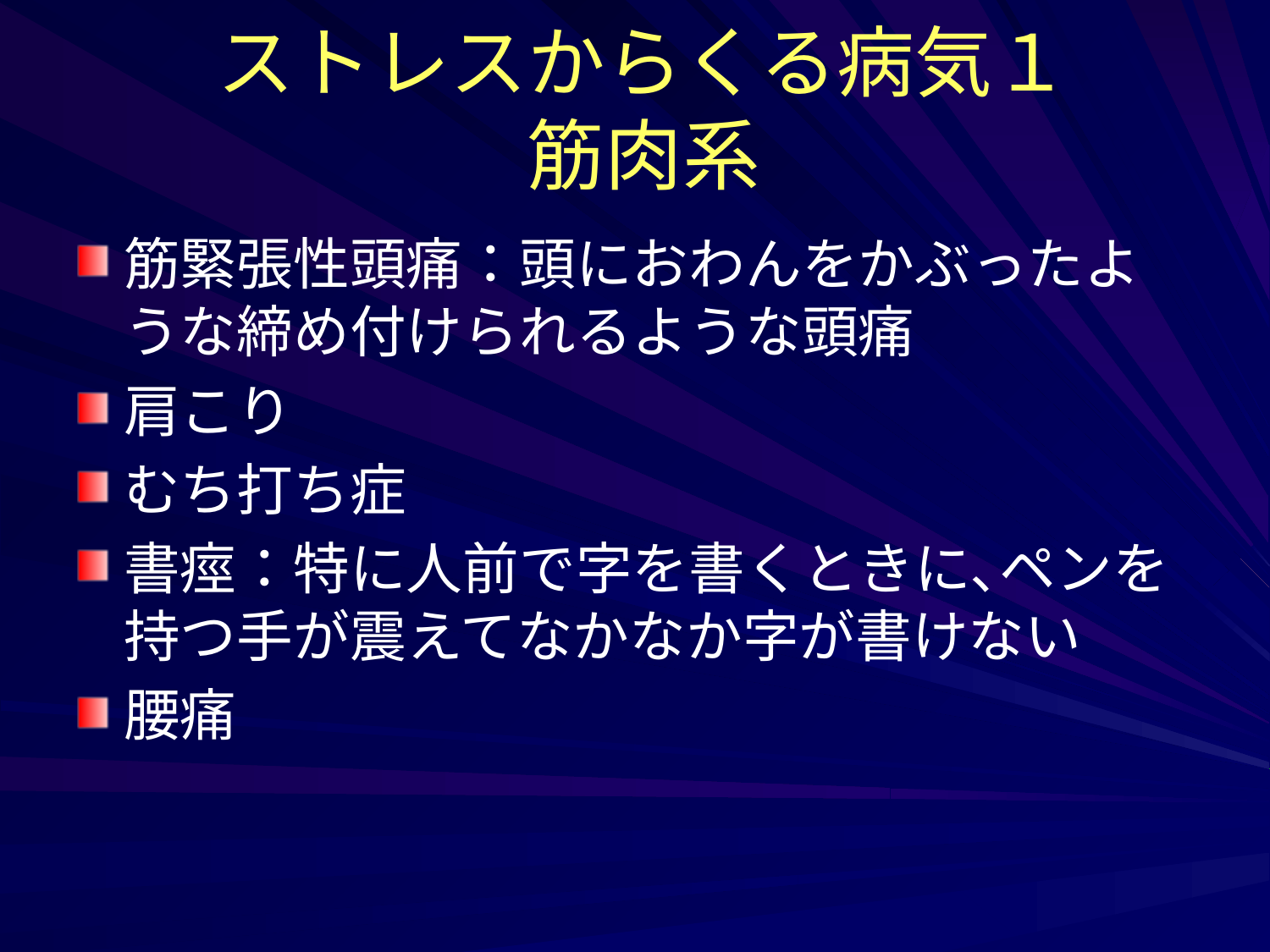

# ストレスからくる病気１ 筋肉系
筋緊張性頭痛：頭におわんをかぶったような締め付けられるような頭痛
肩こり
むち打ち症
書痙：特に人前で字を書くときに､ペンを持つ手が震えてなかなか字が書けない
腰痛